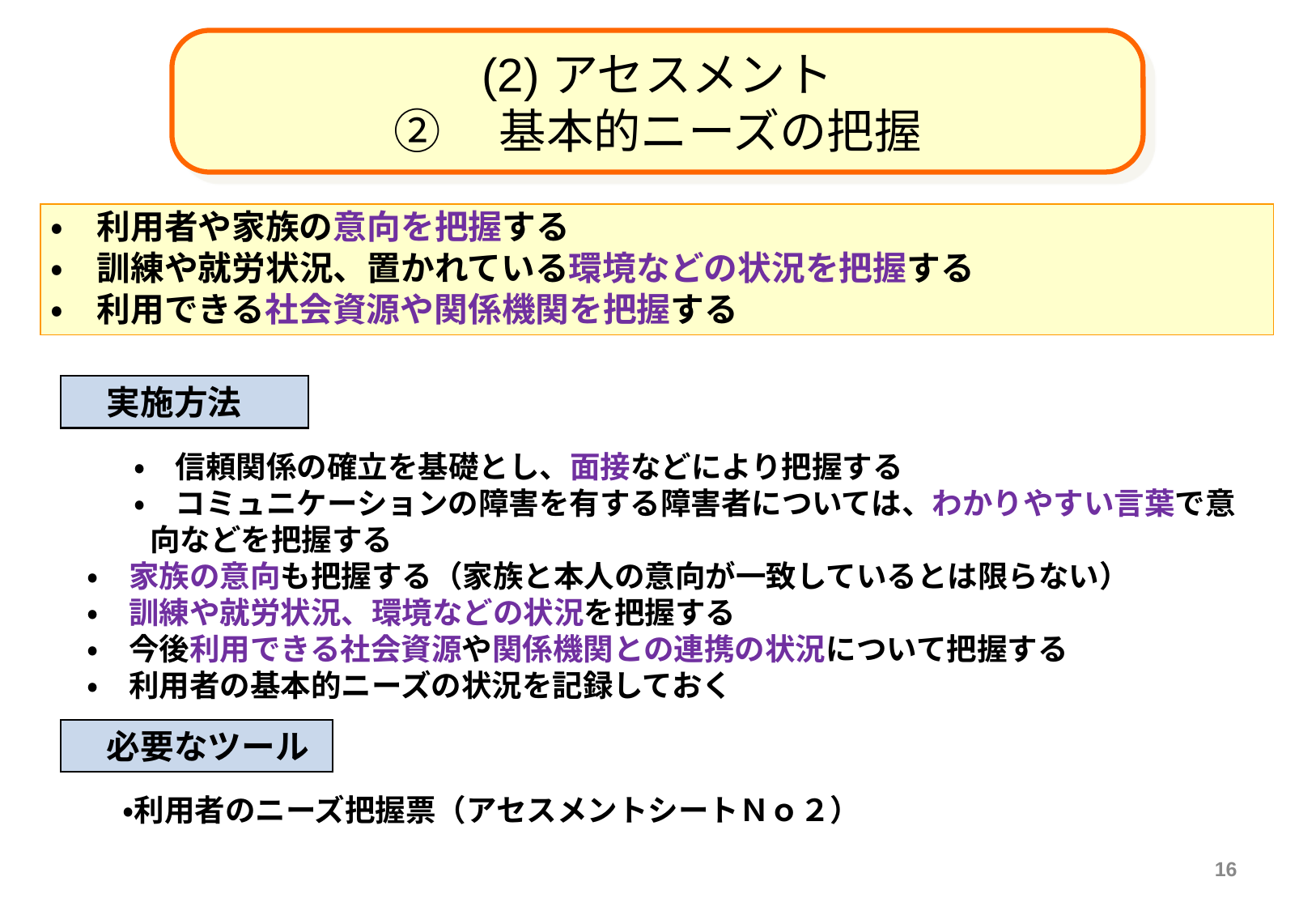

(2)アセスメント
②　基本的ニーズの把握
・　利用者や家族の意向を把握する
・　訓練や就労状況、置かれている環境などの状況を把握する
・　利用できる社会資源や関係機関を把握する
　実施方法
　・　信頼関係の確立を基礎とし、面接などにより把握する
　・　コミュニケーションの障害を有する障害者については、わかりやすい言葉で意向などを把握する
　・　家族の意向も把握する（家族と本人の意向が一致しているとは限らない）
　・　訓練や就労状況、環境などの状況を把握する
　・　今後利用できる社会資源や関係機関との連携の状況について把握する
　・　利用者の基本的ニーズの状況を記録しておく
　必要なツール
・利用者のニーズ把握票（アセスメントシートＮｏ２）
16